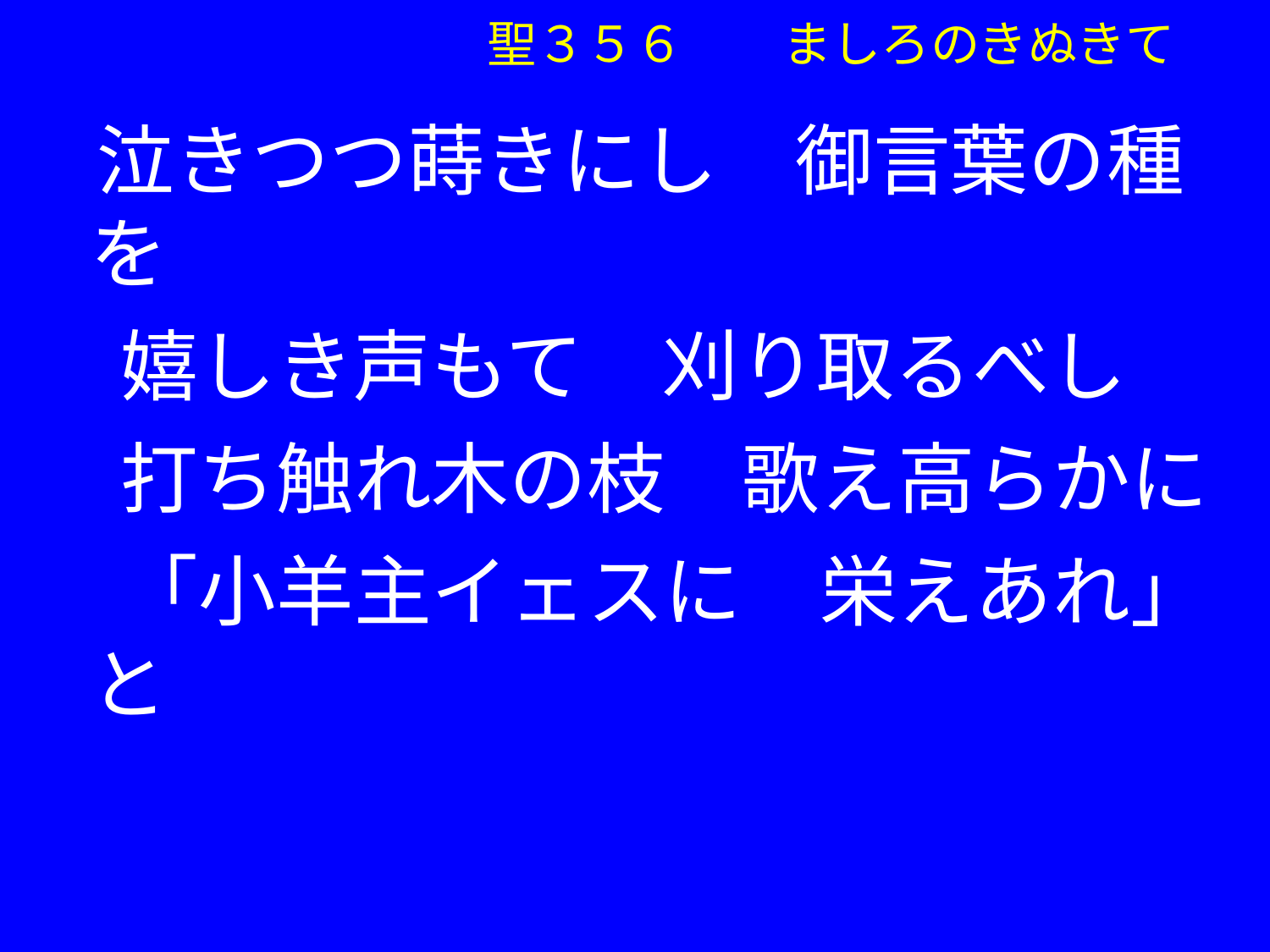

泣きつつ蒔きにし　御言葉の種を
　嬉しき声もて　刈り取るべし
　打ち触れ木の枝　歌え高らかに
　「小羊主イェスに　栄えあれ」と

聖３５６　　ましろのきぬきて